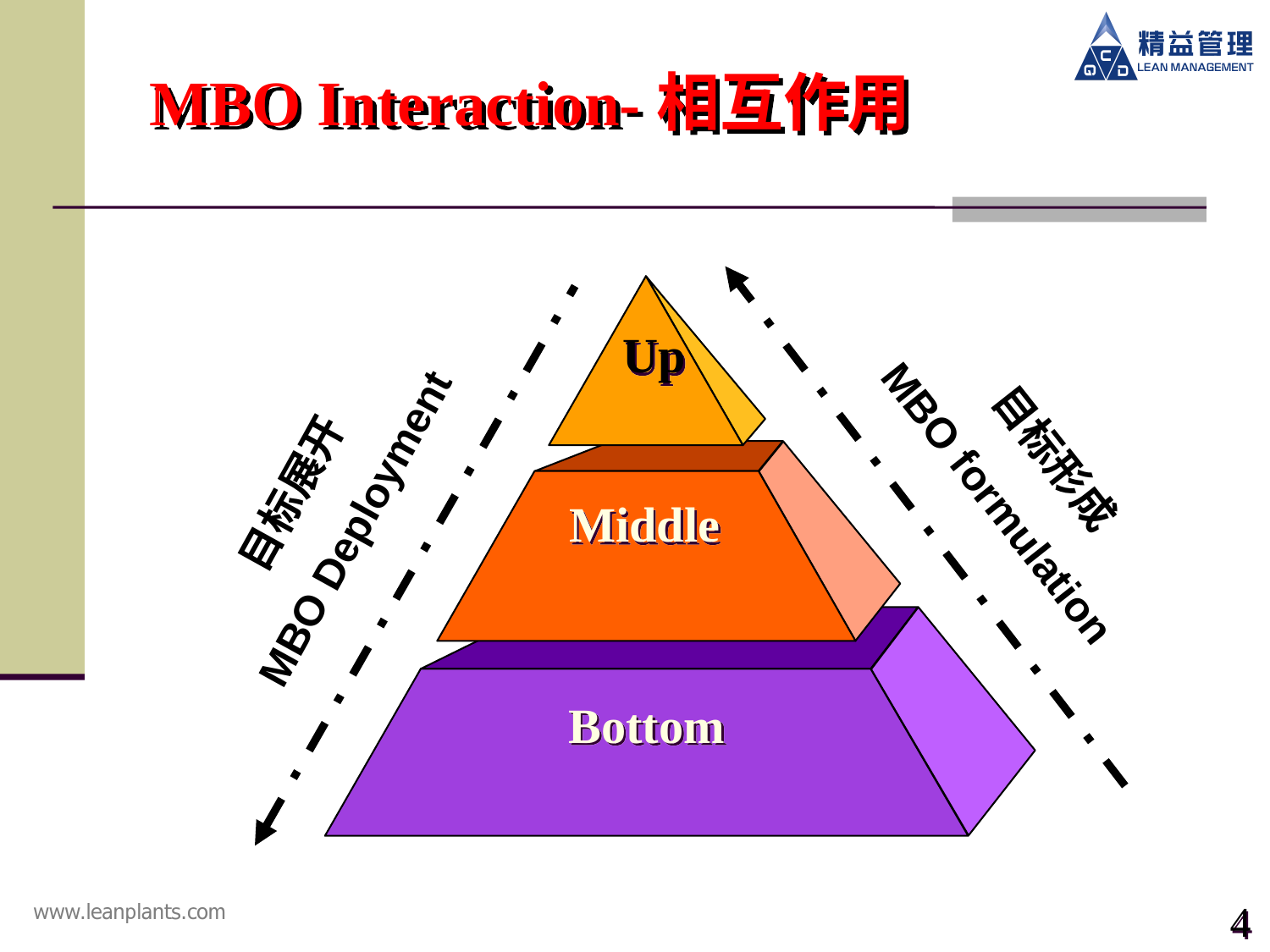

MBO Interaction-相互作用

Up
目标形成
MBO formulation
目标展开
MBO Deployment
Middle
Bottom
77
4